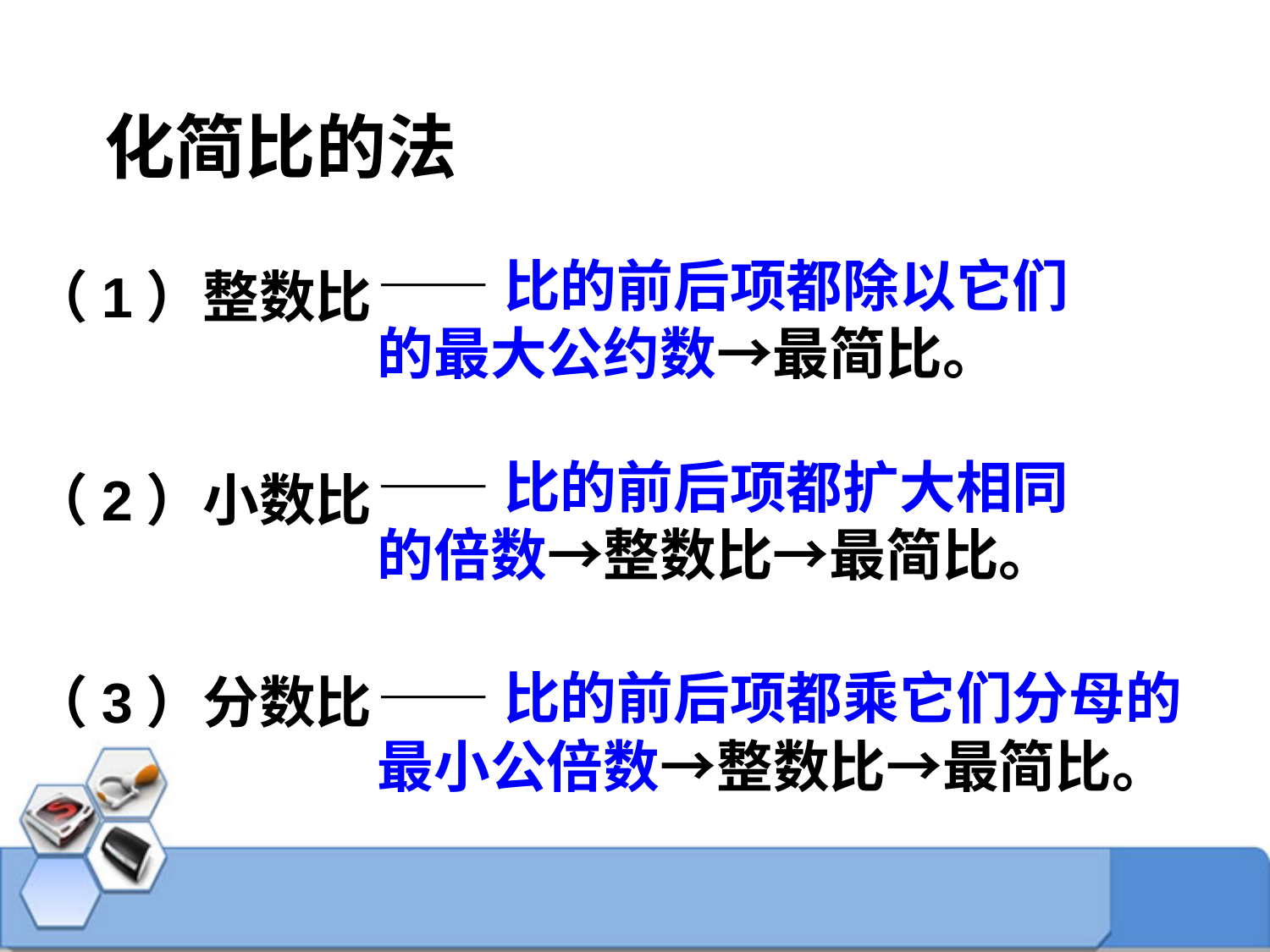

化简比的法
——比的前后项都除以它们的最大公约数→最简比。
（1）整数比

（2）小数比

（3）分数比
——比的前后项都扩大相同的倍数→整数比→最简比。
——比的前后项都乘它们分母的最小公倍数→整数比→最简比。